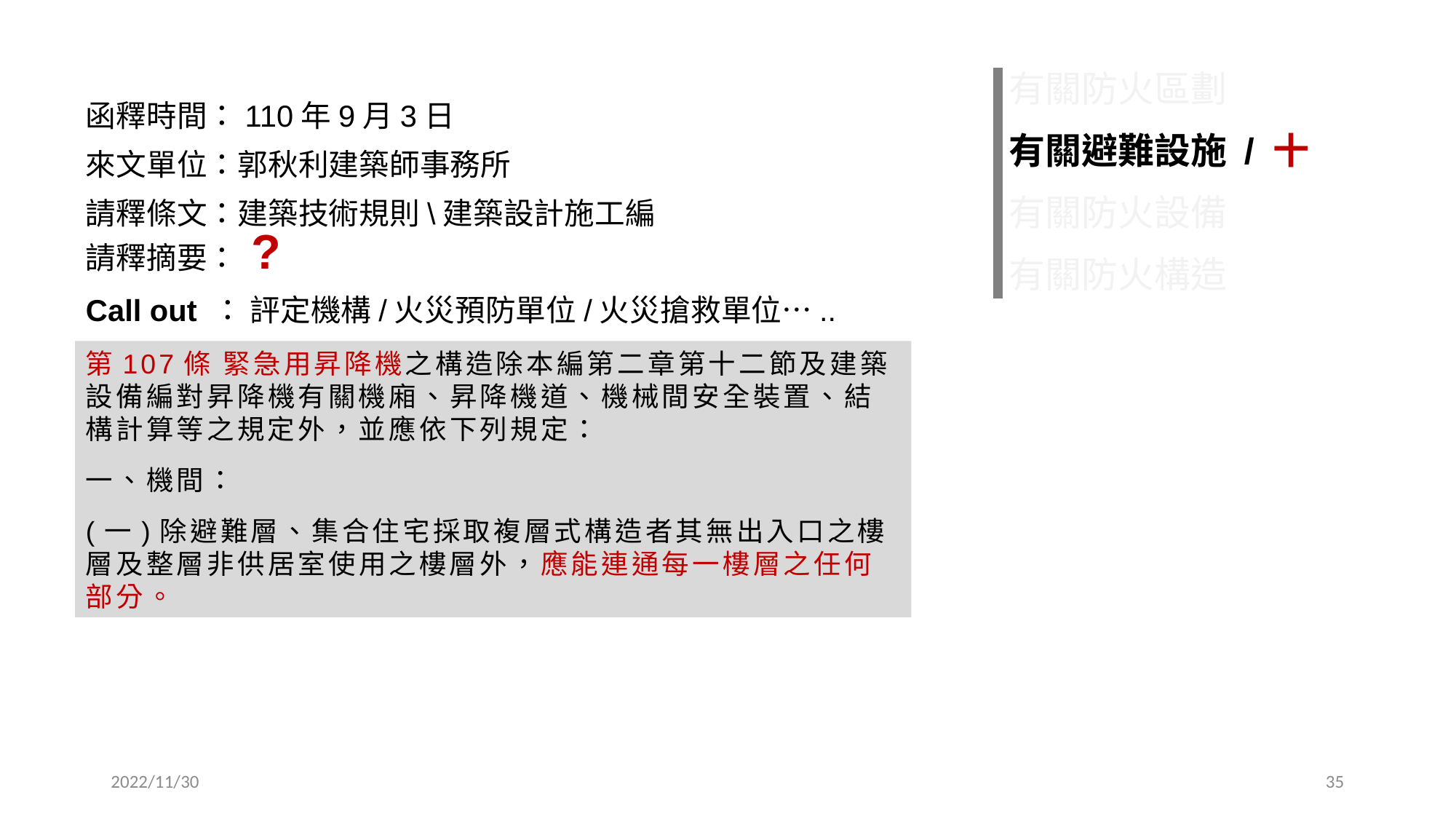

有關防火區劃
有關避難設施 / 十
有關防火設備
有關防火構造

函釋時間：110年9月3日
來文單位：郭秋利建築師事務所
請釋條文：建築技術規則\建築設計施工編
請釋摘要： ?
Call out ： 評定機構/火災預防單位/火災搶救單位…..
第107條 緊急用昇降機之構造除本編第二章第十二節及建築設備編對昇降機有關機廂、昇降機道、機械間安全裝置、結構計算等之規定外，並應依下列規定：
一、機間：
(一)除避難層、集合住宅採取複層式構造者其無出入口之樓層及整層非供居室使用之樓層外，應能連通每一樓層之任何部分。
2022/11/30
35